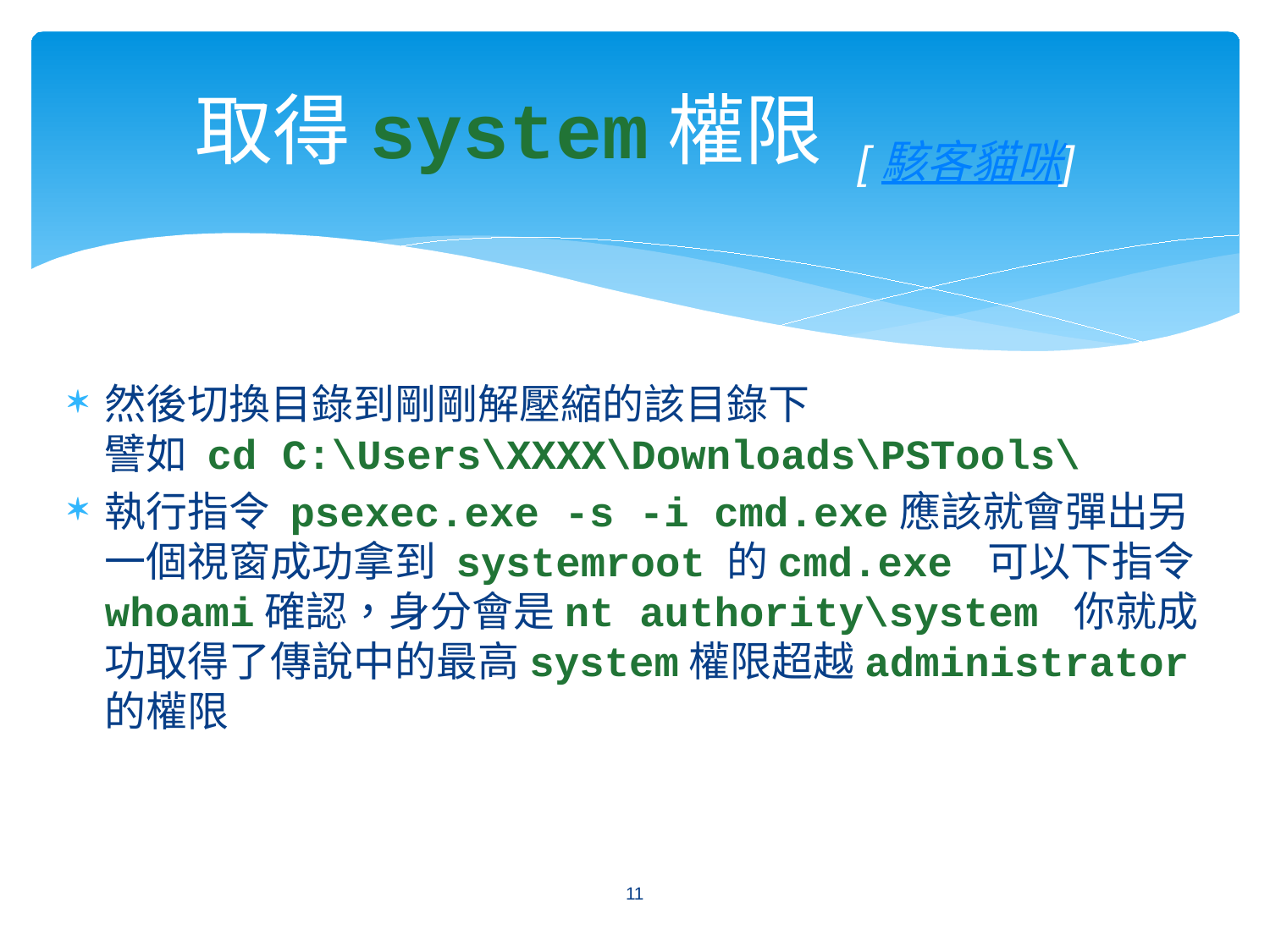

# 取得system權限 [駭客貓咪]
然後切換目錄到剛剛解壓縮的該目錄下
譬如 cd C:\Users\XXXX\Downloads\PSTools\
執行指令 psexec.exe -s -i cmd.exe應該就會彈出另一個視窗成功拿到 systemroot 的cmd.exe 可以下指令whoami確認，身分會是nt authority\system 你就成功取得了傳說中的最高system權限超越administrator的權限

11